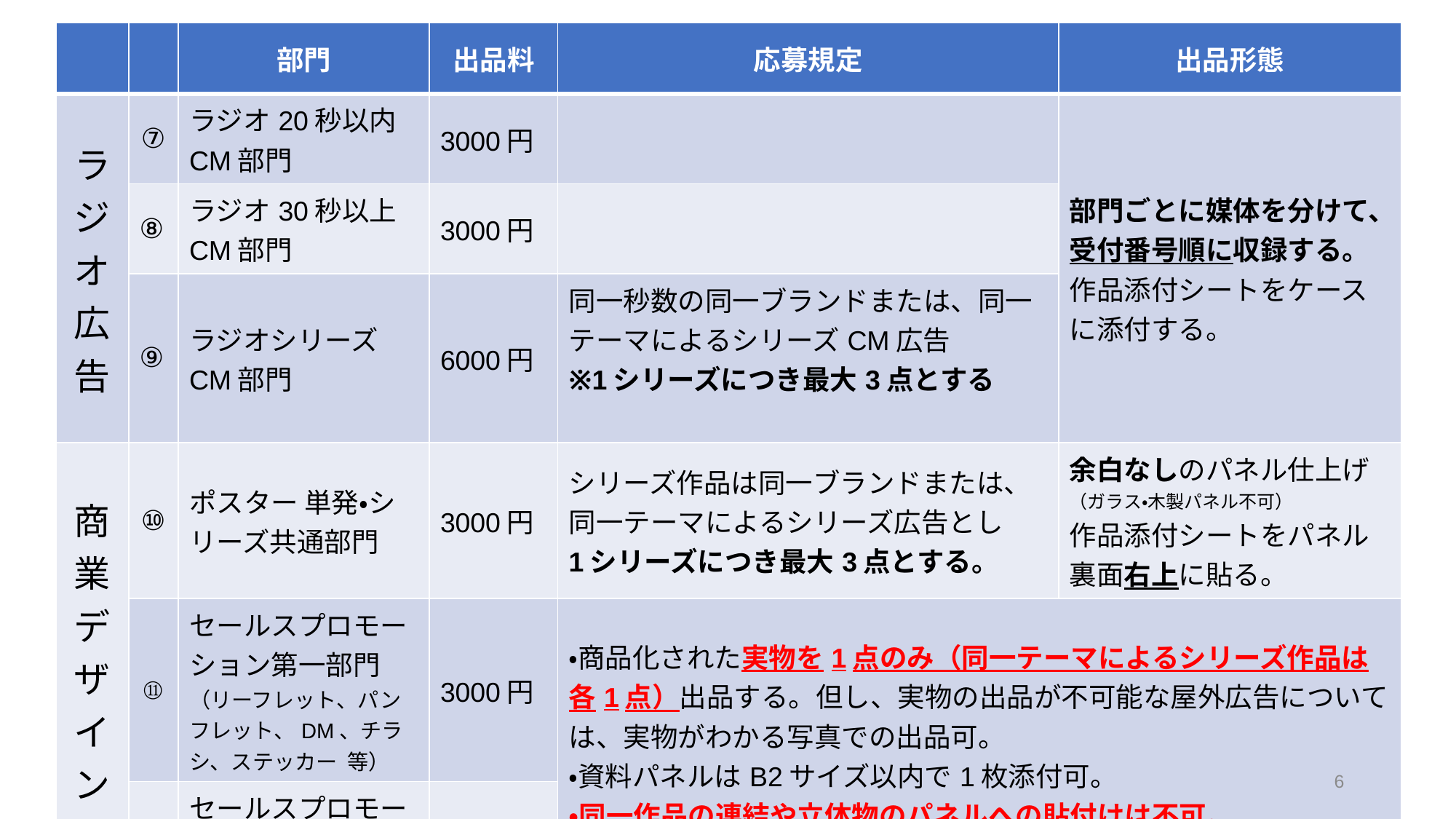

|  |  | 部門 | 出品料 | 応募規定 | 出品形態 |
| --- | --- | --- | --- | --- | --- |
| ラジオ広告 | ⑦ | ラジオ20秒以内CM部門 | 3000円 |  | 部門ごとに媒体を分けて、受付番号順に収録する。作品添付シートをケースに添付する。 |
|  | ⑧ | ラジオ30秒以上CM部門 | 3000円 |  |  |
|  | ⑨ | ラジオシリーズCM部門 | 6000円 | 同一秒数の同一ブランドまたは、同一テーマによるシリーズCM広告 ※1シリーズにつき最大3点とする |  |
| 商業デザイン広告 | ⑩ | ポスター 単発・シリーズ共通部門 | 3000円 | シリーズ作品は同一ブランドまたは、同一テーマによるシリーズ広告とし 1シリーズにつき最大3点とする。 | 余白なしのパネル仕上げ（ガラス・木製パネル不可） 作品添付シートをパネル裏面右上に貼る。 |
|  | ⑪ | セールスプロモーション第一部門 （リーフレット、パンフレット、DM、チラシ、ステッカー 等） | 3000円 | ・商品化された実物を1点のみ（同一テーマによるシリーズ作品は各1点）出品する。但し、実物の出品が不可能な屋外広告については、実物がわかる写真での出品可。 ・資料パネルはB2サイズ以内で1枚添付可。 ・同一作品の連結や立体物のパネルへの貼付けは不可。 ※缶・ボトル・パッケージ（外箱）等をパネルに貼付けると、作品破損の恐れがあり、搬入・保管が難しいため不可とします。 ポストカード等の平面で小さな作品が複数ある場合はパネルへの貼付けを可とします。 |  |
|  | ⑫ | セールスプロモーション第二部門 （パッケージ、POP、カレンダー、屋外広告、CI、VI 等） | 3000円 |  |  |
6